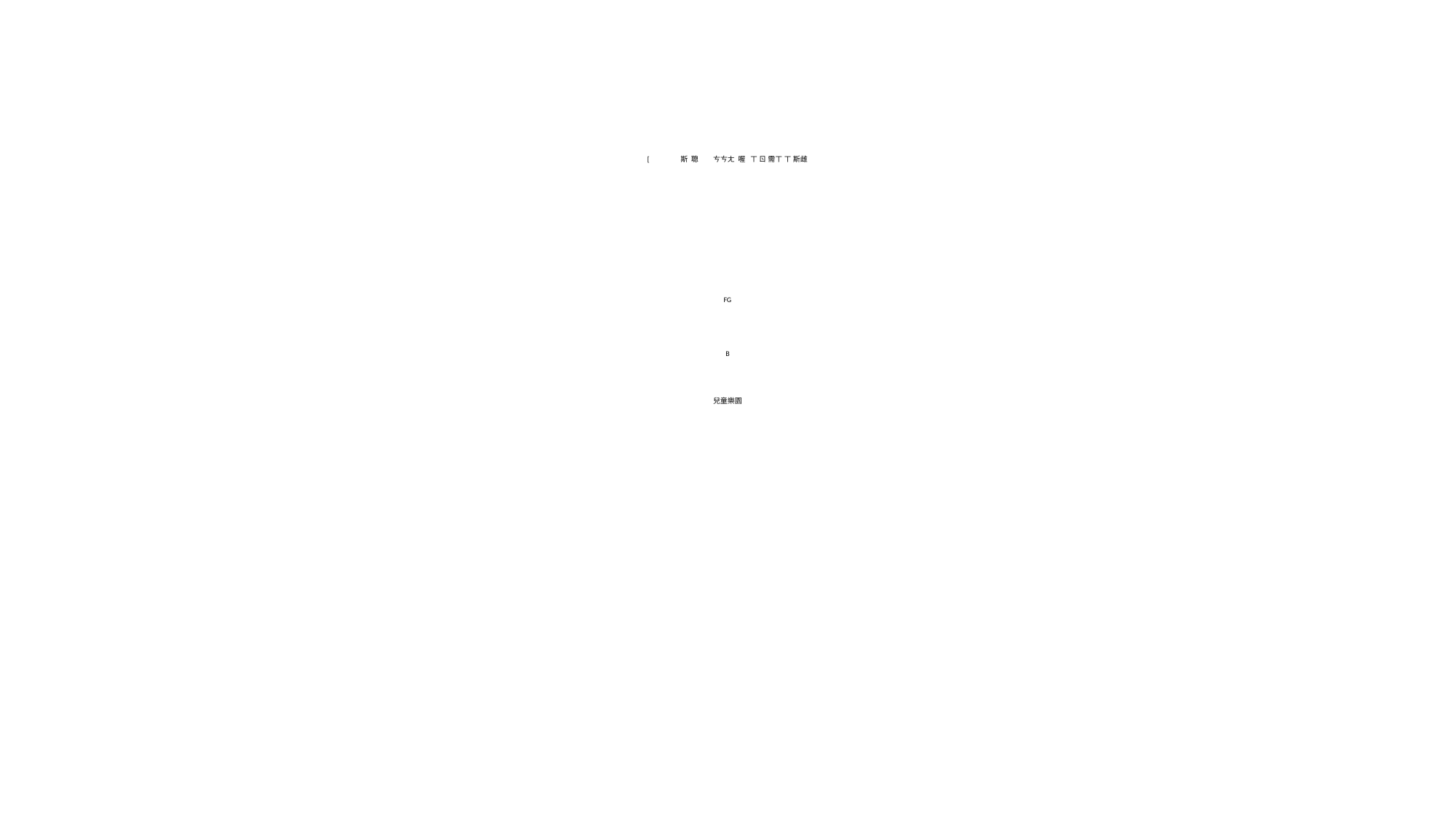

# [                   斯  聰         ㄘㄘㄤ  喔   ㄒ ㄖ 需ㄒ ㄒ 斯雌 FG B 兒童樂園